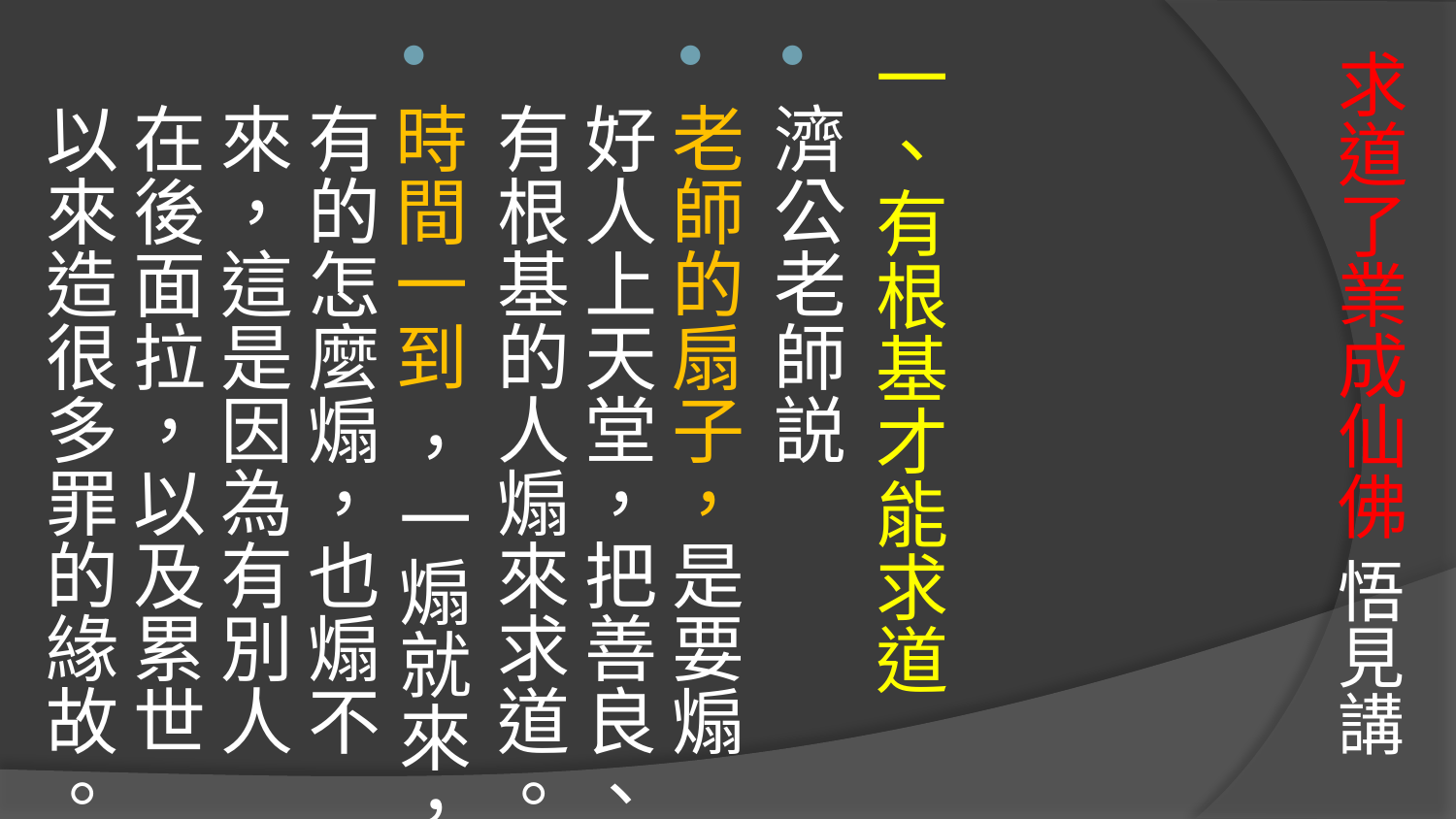

# 求道了業成仙佛 悟見講
一、有根基才能求道
濟公老師説
老師的扇子，是要煽好人上天堂，把善良、有根基的人煽來求道。
時間一到 ，一煽就來，有的怎麼煽，也煽不來，這是因為有別人在後面拉，以及累世以來造很多罪的緣故。